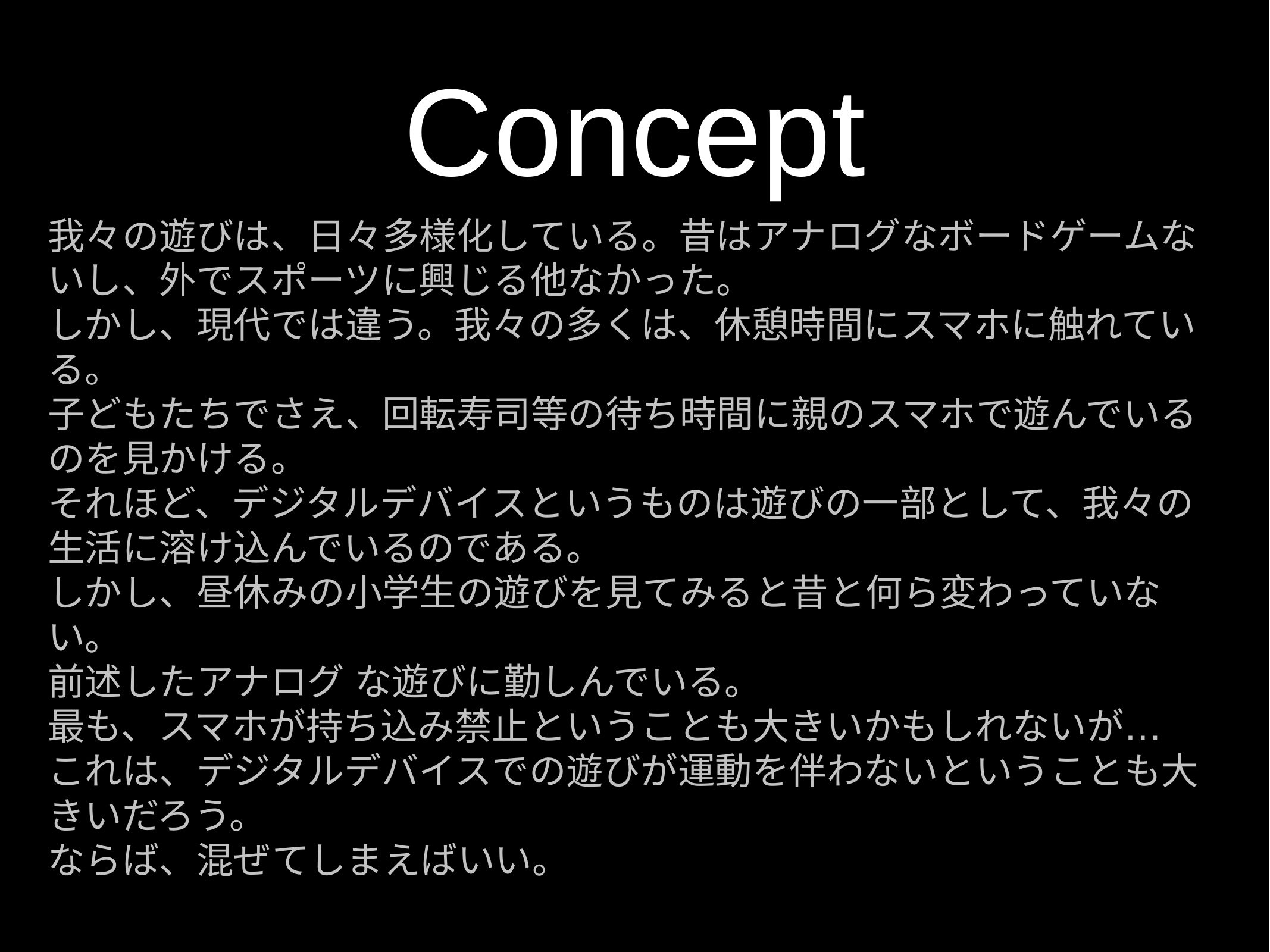

Concept
我々の遊びは、日々多様化している。昔はアナログなボードゲームないし、外でスポーツに興じる他なかった。
しかし、現代では違う。我々の多くは、休憩時間にスマホに触れている。
子どもたちでさえ、回転寿司等の待ち時間に親のスマホで遊んでいるのを見かける。
それほど、デジタルデバイスというものは遊びの一部として、我々の生活に溶け込んでいるのである。
しかし、昼休みの小学生の遊びを見てみると昔と何ら変わっていない。
前述したアナログ な遊びに勤しんでいる。
最も、スマホが持ち込み禁止ということも大きいかもしれないが…
これは、デジタルデバイスでの遊びが運動を伴わないということも大きいだろう。
ならば、混ぜてしまえばいい。